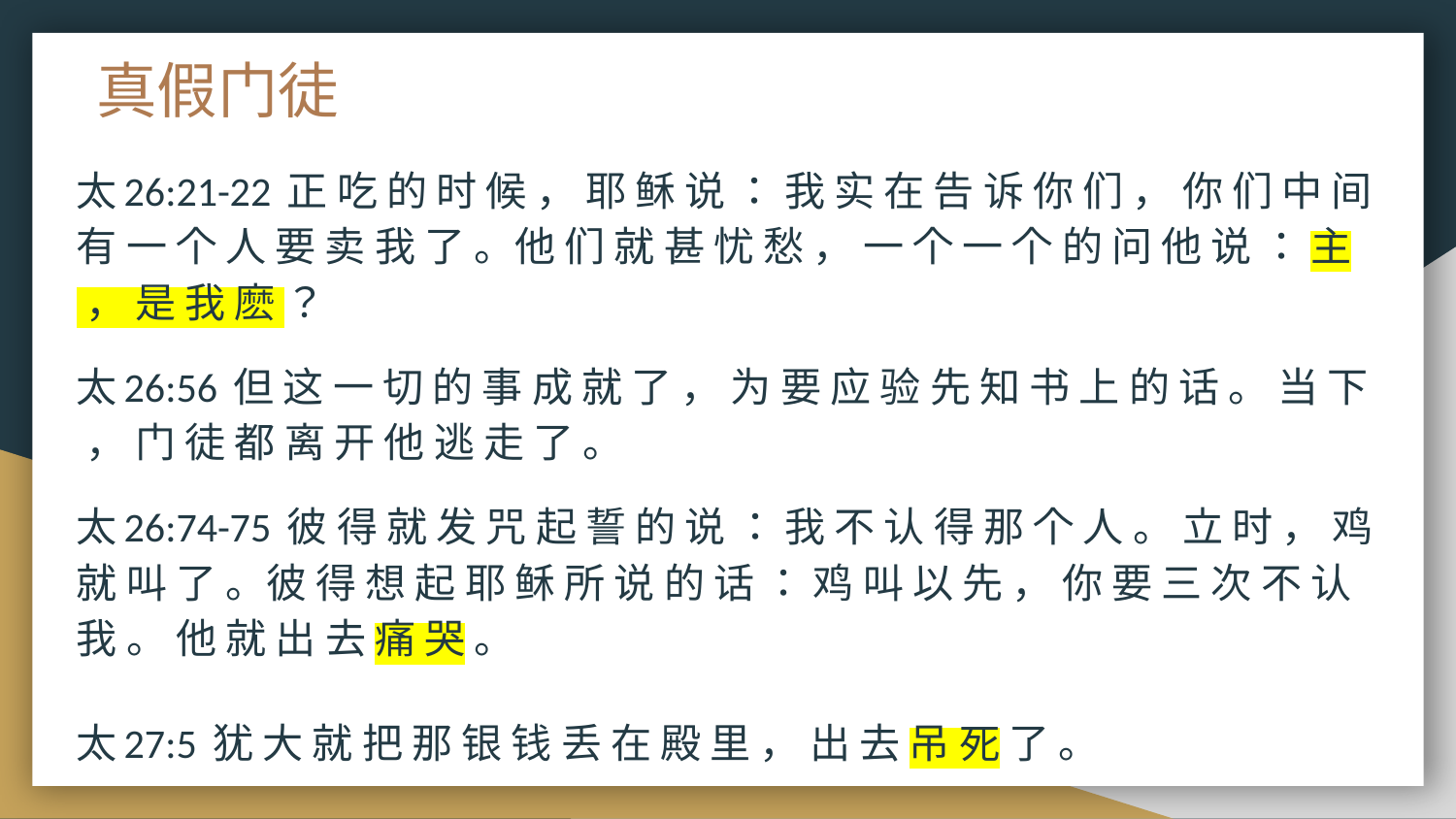

# 真假门徒
太26:21-22 正 吃 的 时 候 ， 耶 稣 说 ： 我 实 在 告 诉 你 们 ， 你 们 中 间 有 一 个 人 要 卖 我 了 。他 们 就 甚 忧 愁 ， 一 个 一 个 的 问 他 说 ： 主 ， 是 我 麽 ？

太26:56 但 这 一 切 的 事 成 就 了 ， 为 要 应 验 先 知 书 上 的 话 。 当 下 ， 门 徒 都 离 开 他 逃 走 了 。

太26:74-75 彼 得 就 发 咒 起 誓 的 说 ： 我 不 认 得 那 个 人 。 立 时 ， 鸡 就 叫 了 。彼 得 想 起 耶 稣 所 说 的 话 ： 鸡 叫 以 先 ， 你 要 三 次 不 认 我 。 他 就 出 去 痛 哭 。

太27:5 犹 大 就 把 那 银 钱 丢 在 殿 里 ， 出 去 吊 死 了 。